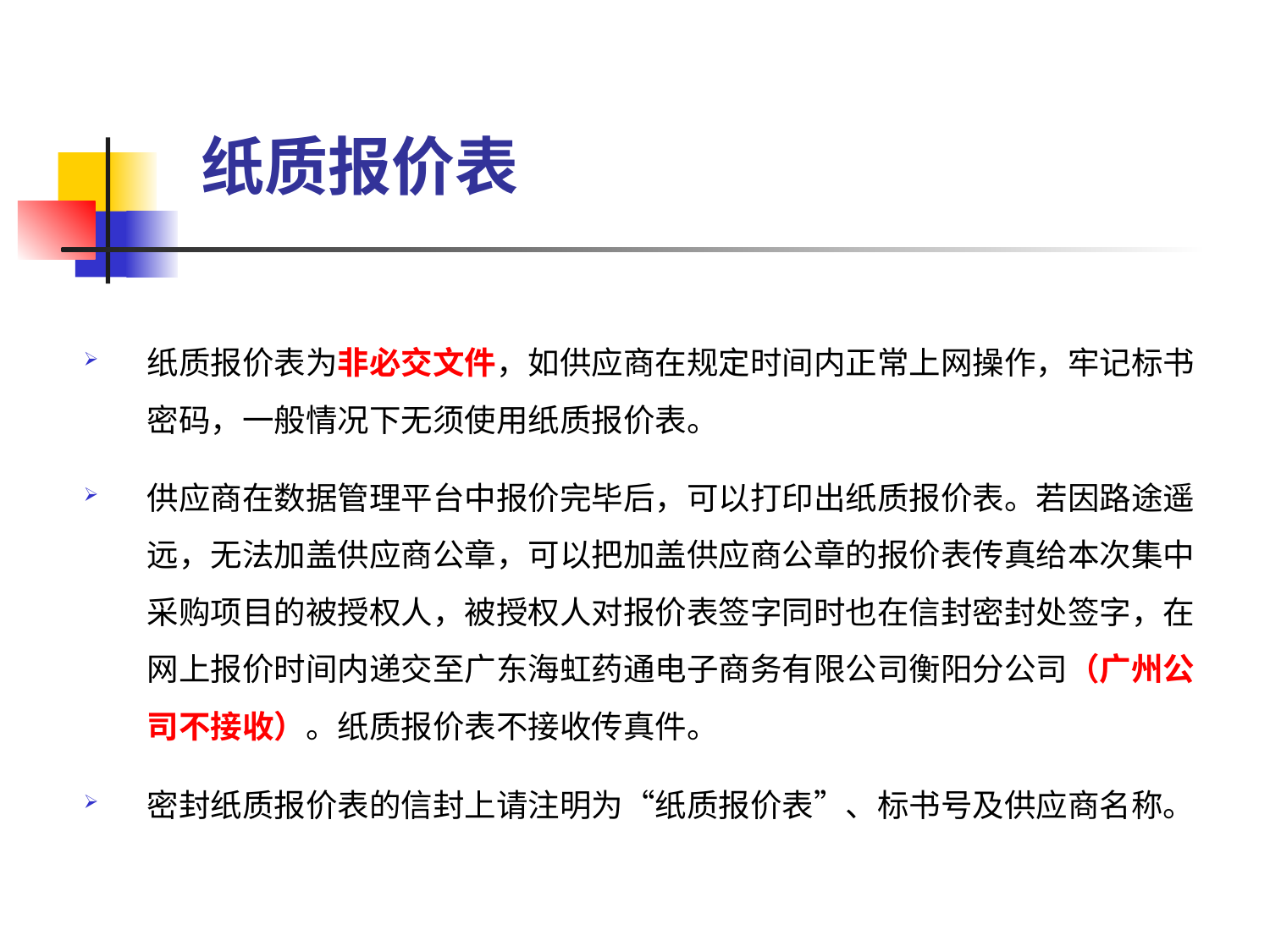

# 纸质报价表
纸质报价表为非必交文件，如供应商在规定时间内正常上网操作，牢记标书密码，一般情况下无须使用纸质报价表。
供应商在数据管理平台中报价完毕后，可以打印出纸质报价表。若因路途遥远，无法加盖供应商公章，可以把加盖供应商公章的报价表传真给本次集中采购项目的被授权人，被授权人对报价表签字同时也在信封密封处签字，在网上报价时间内递交至广东海虹药通电子商务有限公司衡阳分公司（广州公司不接收）。纸质报价表不接收传真件。
密封纸质报价表的信封上请注明为“纸质报价表”、标书号及供应商名称。